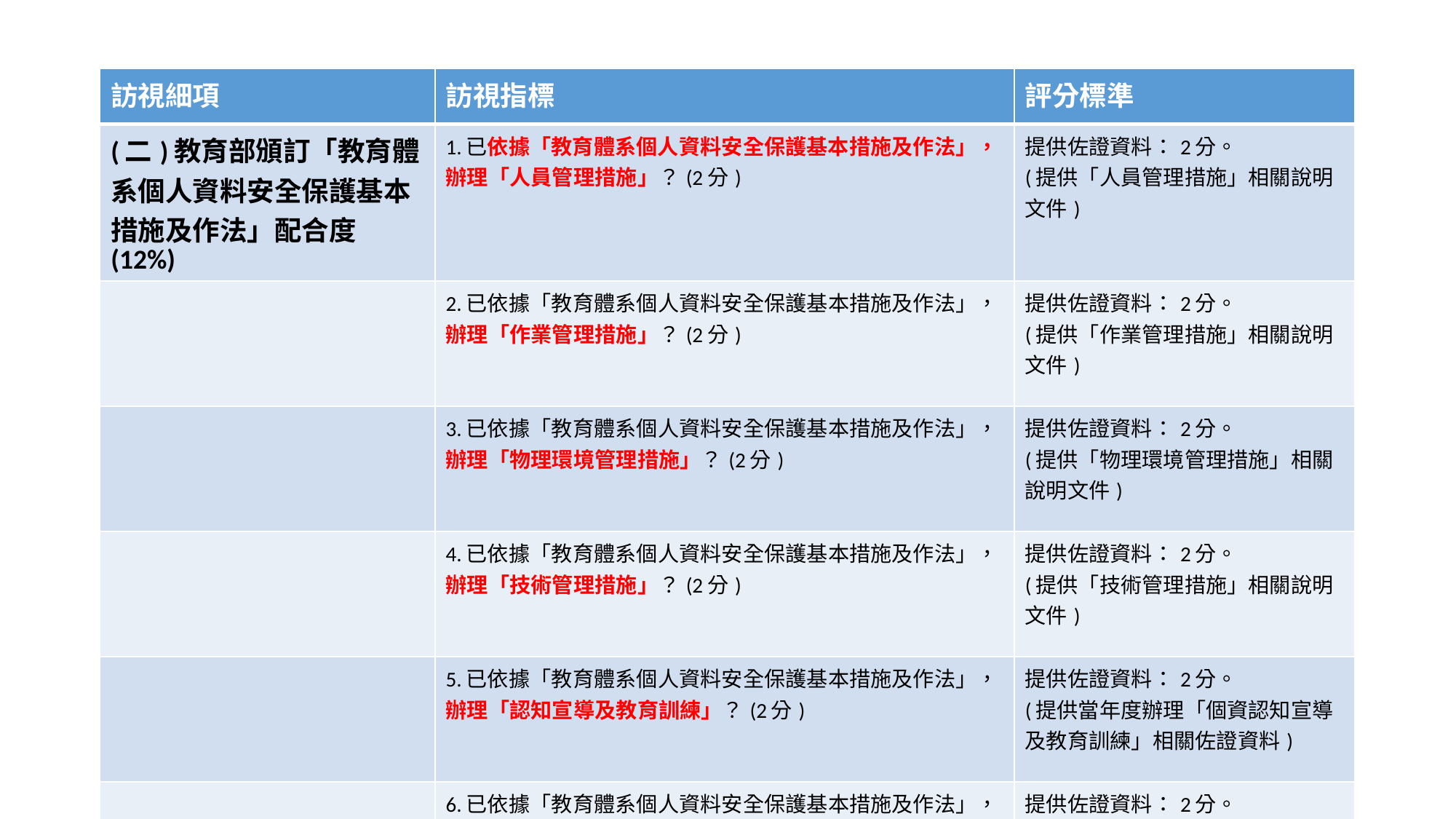

#
| 訪視細項 | 訪視指標 | 評分標準 |
| --- | --- | --- |
| (二)教育部頒訂「教育體系個人資料安全保護基本措施及作法」配合度(12%) | 1.已依據「教育體系個人資料安全保護基本措施及作法」，辦理「人員管理措施」？(2分) | 提供佐證資料：2分。 (提供「人員管理措施」相關說明文件) |
|  | 2.已依據「教育體系個人資料安全保護基本措施及作法」，辦理「作業管理措施」？(2分) | 提供佐證資料：2分。 (提供「作業管理措施」相關說明文件) |
|  | 3.已依據「教育體系個人資料安全保護基本措施及作法」，辦理「物理環境管理措施」？(2分) | 提供佐證資料：2分。 (提供「物理環境管理措施」相關說明文件) |
|  | 4.已依據「教育體系個人資料安全保護基本措施及作法」，辦理「技術管理措施」？(2分) | 提供佐證資料：2分。 (提供「技術管理措施」相關說明文件) |
|  | 5.已依據「教育體系個人資料安全保護基本措施及作法」，辦理「認知宣導及教育訓練」？(2分) | 提供佐證資料：2分。 (提供當年度辦理「個資認知宣導及教育訓練」相關佐證資料) |
|  | 6.已依據「教育體系個人資料安全保護基本措施及作法」，辦理「紀錄機制」？(2分) | 提供佐證資料：2分。 (提供「紀錄機制」相關說明文件) |